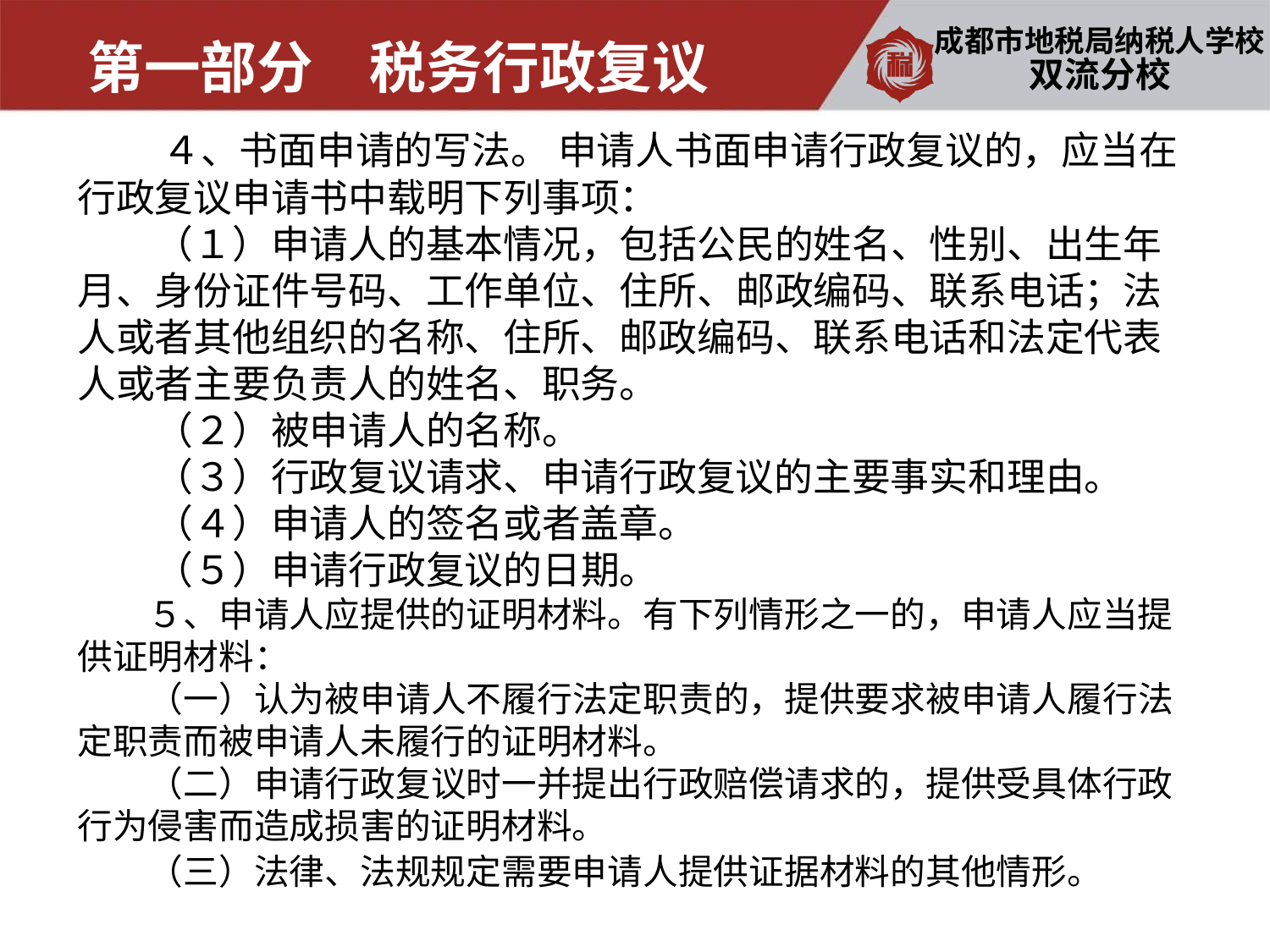

第一部分　税务行政复议
双流分校
　　４、书面申请的写法。 申请人书面申请行政复议的，应当在行政复议申请书中载明下列事项：
　　（１）申请人的基本情况，包括公民的姓名、性别、出生年月、身份证件号码、工作单位、住所、邮政编码、联系电话；法人或者其他组织的名称、住所、邮政编码、联系电话和法定代表人或者主要负责人的姓名、职务。
　　（２）被申请人的名称。
　　（３）行政复议请求、申请行政复议的主要事实和理由。
　　（４）申请人的签名或者盖章。
　　（５）申请行政复议的日期。
　　５、申请人应提供的证明材料。有下列情形之一的，申请人应当提供证明材料：
　　（一）认为被申请人不履行法定职责的，提供要求被申请人履行法定职责而被申请人未履行的证明材料。
　　（二）申请行政复议时一并提出行政赔偿请求的，提供受具体行政行为侵害而造成损害的证明材料。
　　（三）法律、法规规定需要申请人提供证据材料的其他情形。